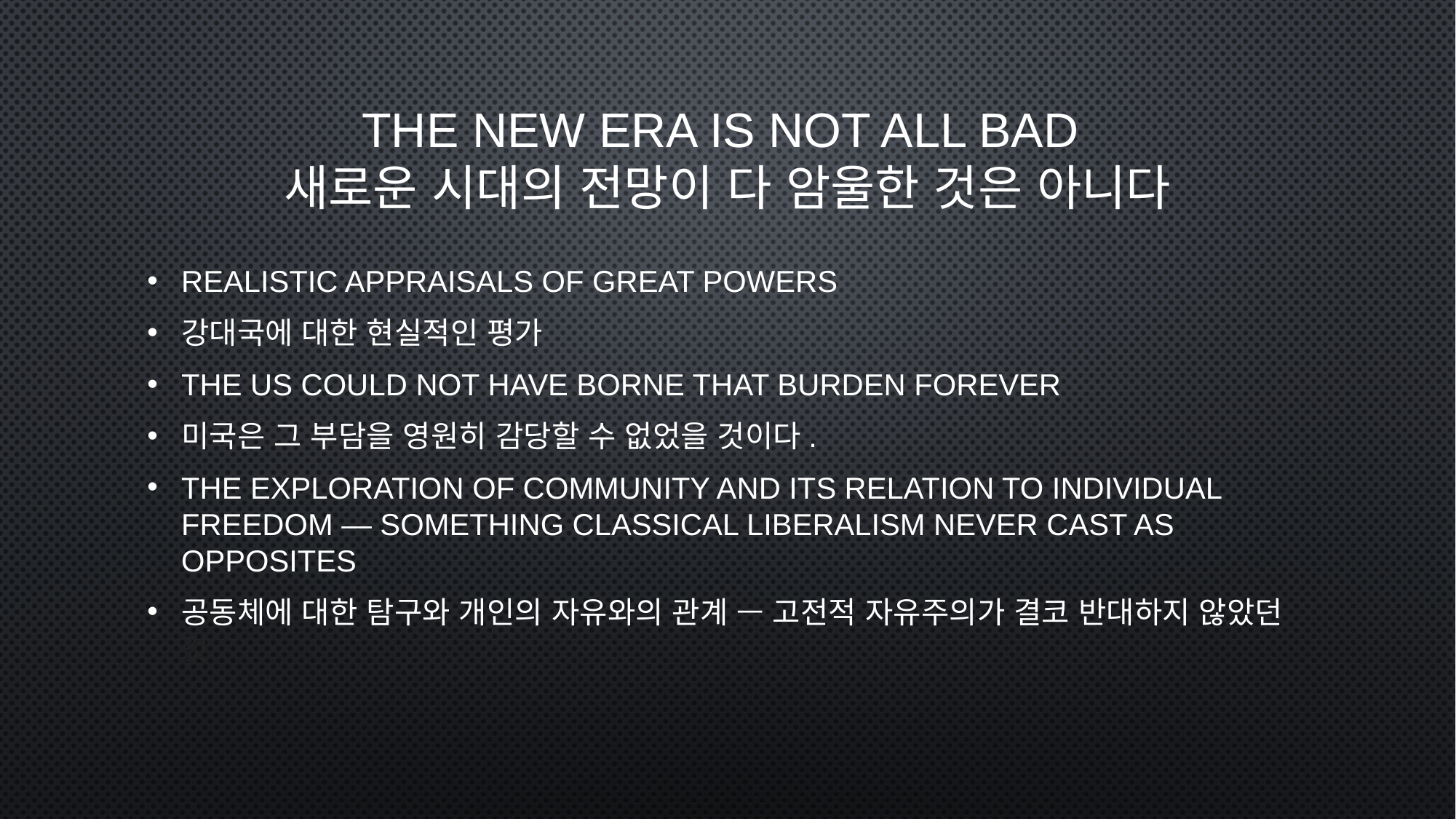

# The new era is not all bad 새로운 시대의 전망이 다 암울한 것은 아니다
Realistic appraisals of great powers
강대국에 대한 현실적인 평가
The US could not have borne that burden forever
미국은 그 부담을 영원히 감당할 수 없었을 것이다.
The exploration of community and its relation to individual freedom — something classical liberalism never cast as opposites
공동체에 대한 탐구와 개인의 자유와의 관계 — 고전적 자유주의가 결코 반대하지 않았던 것